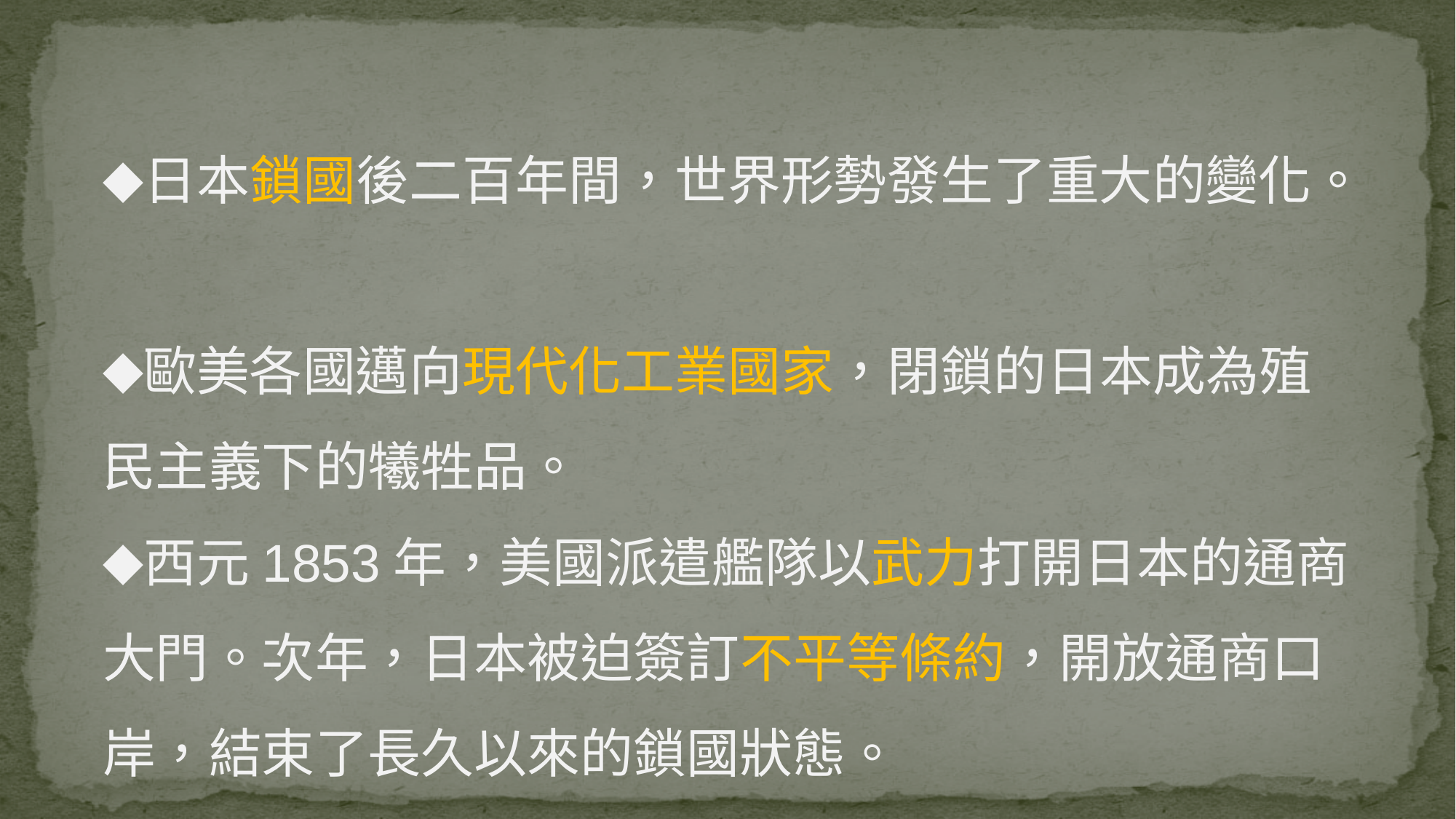

日本鎖國後二百年間，世界形勢發生了重大的變化。
歐美各國邁向現代化工業國家，閉鎖的日本成為殖民主義下的犧牲品。
西元1853年，美國派遣艦隊以武力打開日本的通商大門。次年，日本被迫簽訂不平等條約，開放通商口岸，結束了長久以來的鎖國狀態。